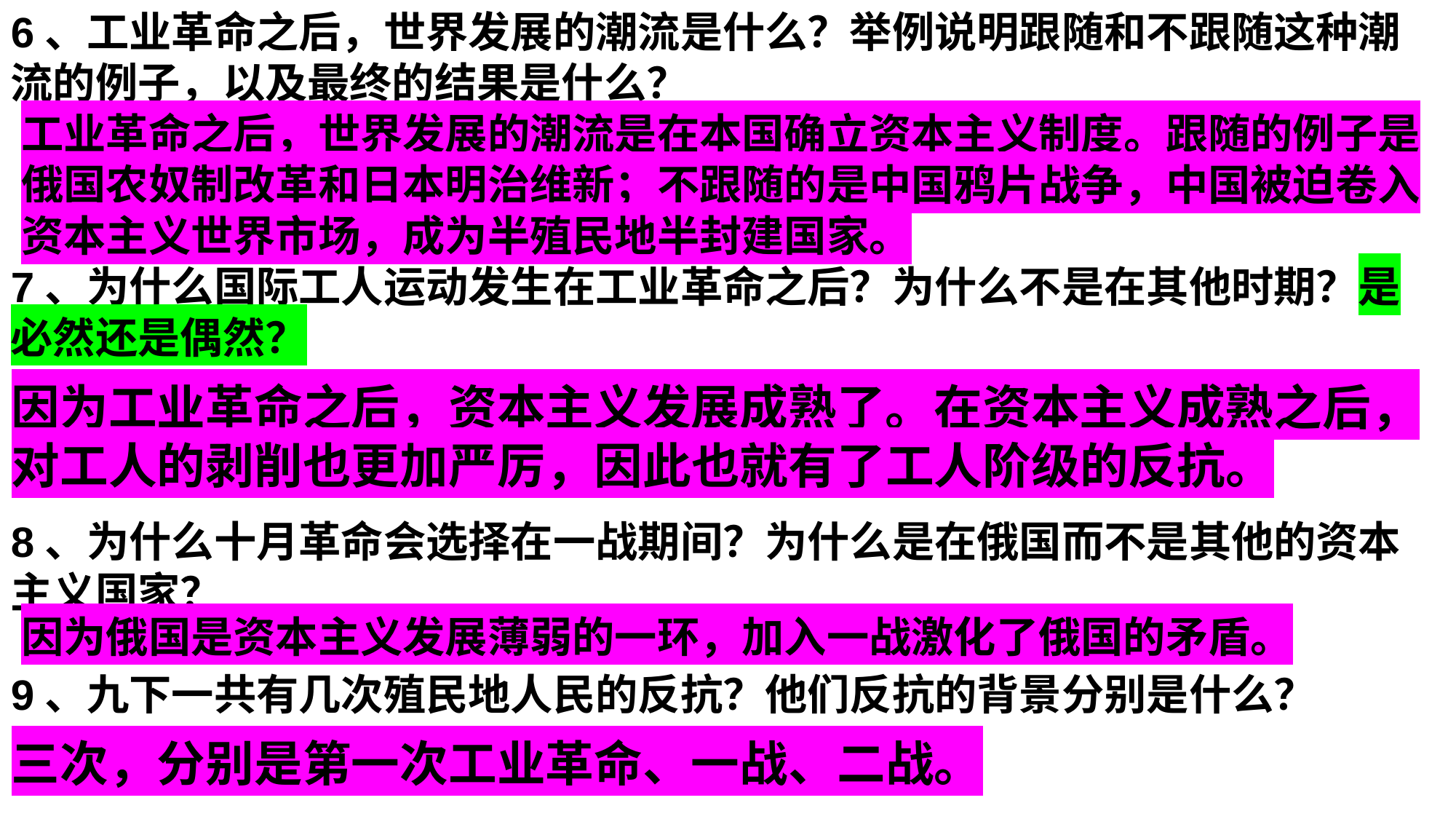

6、工业革命之后，世界发展的潮流是什么？举例说明跟随和不跟随这种潮流的例子，以及最终的结果是什么？

7、为什么国际工人运动发生在工业革命之后？为什么不是在其他时期？是必然还是偶然？

8、为什么十月革命会选择在一战期间？为什么是在俄国而不是其他的资本主义国家？

9、九下一共有几次殖民地人民的反抗？他们反抗的背景分别是什么？

工业革命之后，世界发展的潮流是在本国确立资本主义制度。跟随的例子是俄国农奴制改革和日本明治维新；不跟随的是中国鸦片战争，中国被迫卷入资本主义世界市场，成为半殖民地半封建国家。
因为工业革命之后，资本主义发展成熟了。在资本主义成熟之后，对工人的剥削也更加严厉，因此也就有了工人阶级的反抗。
因为俄国是资本主义发展薄弱的一环，加入一战激化了俄国的矛盾。
三次，分别是第一次工业革命、一战、二战。